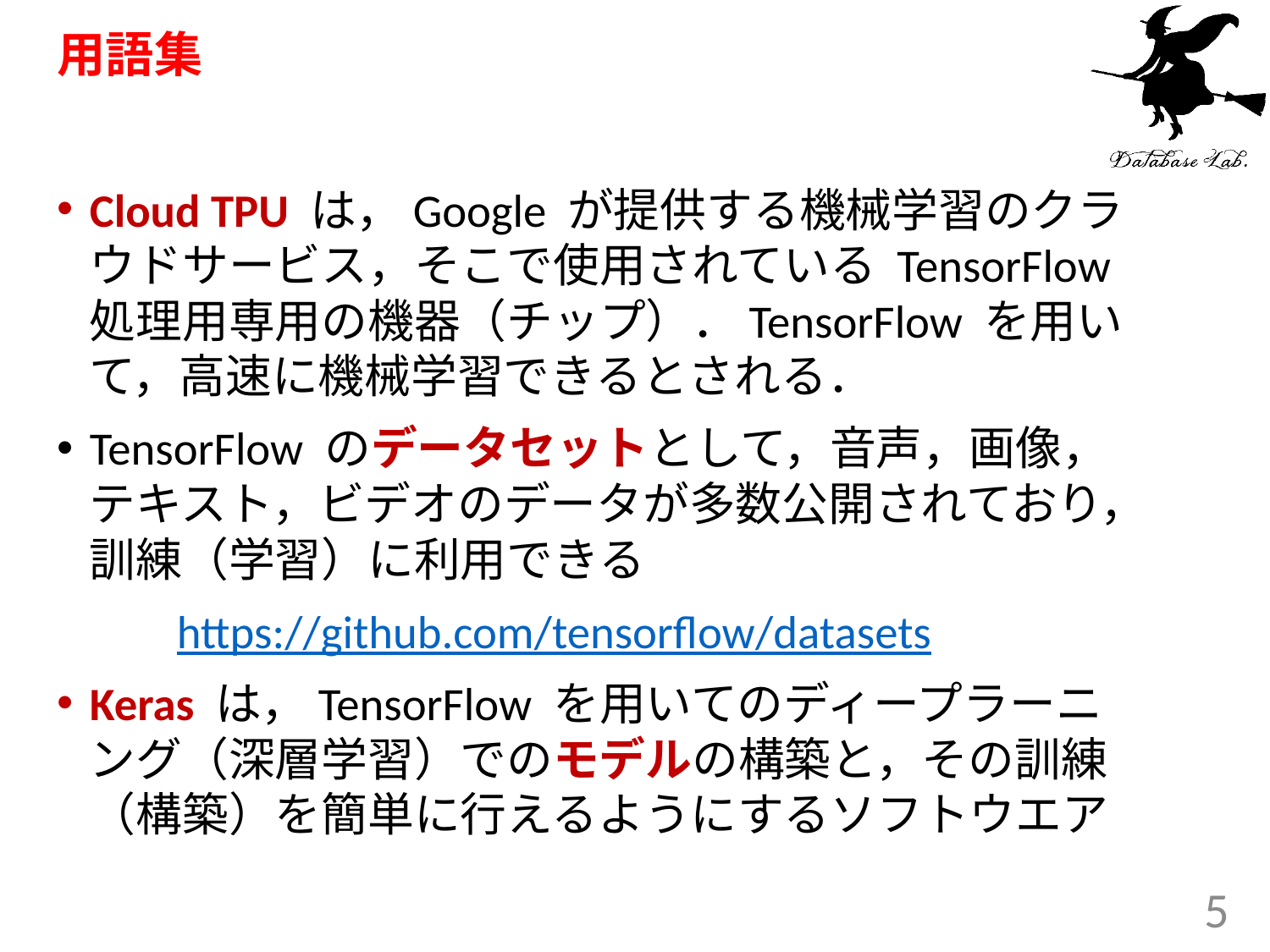

# 用語集
Cloud TPU は，Google が提供する機械学習のクラウドサービス，そこで使用されている TensorFlow 処理用専用の機器（チップ）．TensorFlow を用いて，高速に機械学習できるとされる．
TensorFlow のデータセットとして，音声，画像，テキスト，ビデオのデータが多数公開されており，訓練（学習）に利用できる
	https://github.com/tensorflow/datasets
Keras は，TensorFlow を用いてのディープラーニング（深層学習）でのモデルの構築と，その訓練（構築）を簡単に行えるようにするソフトウエア

5